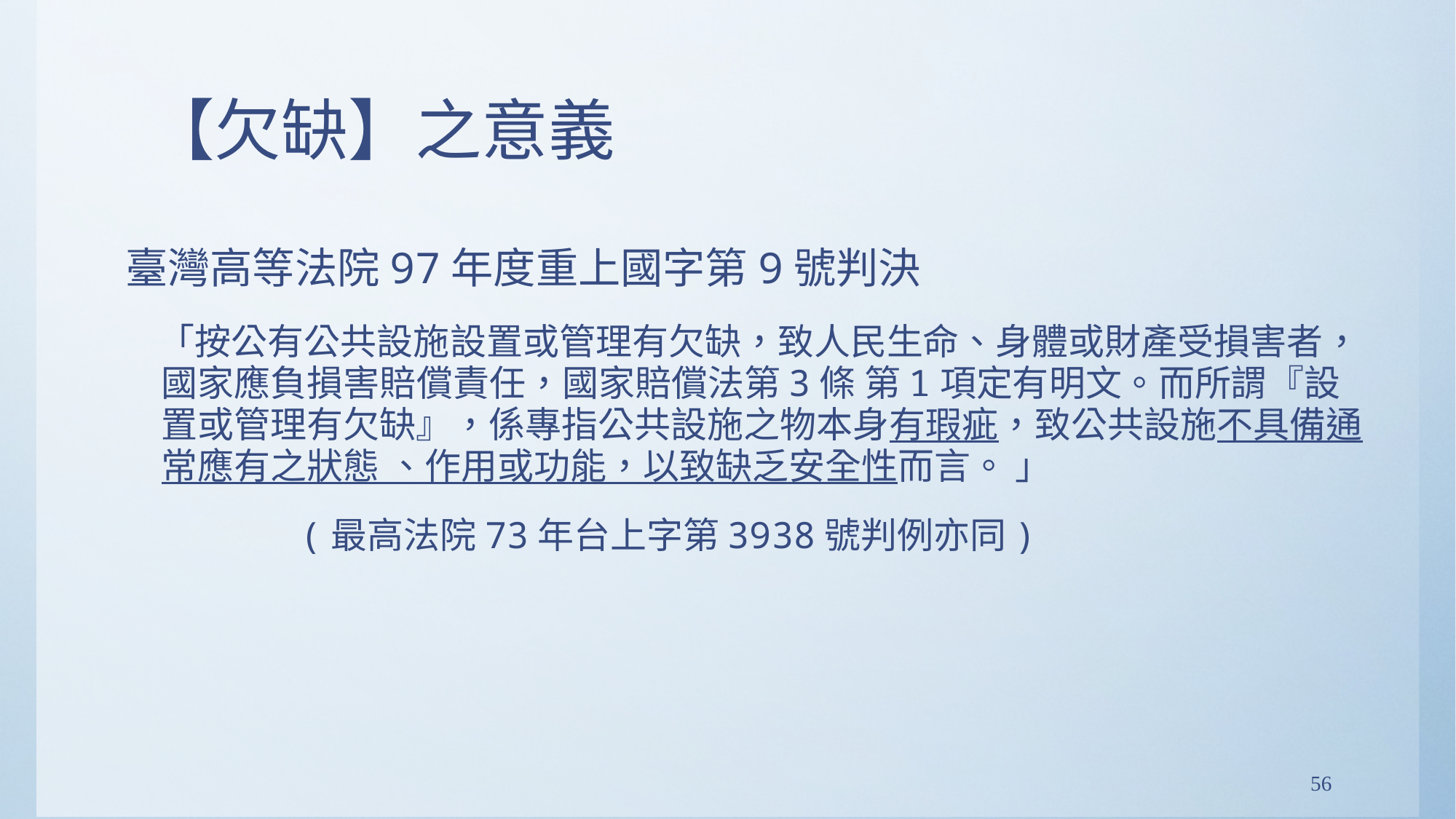

# 【欠缺】之意義
臺灣高等法院97年度重上國字第9號判決
   「按公有公共設施設置或管理有欠缺，致人民生命、身體或財產受損害者，國家應負損害賠償責任，國家賠償法第3條 第1項定有明文。而所謂『設置或管理有欠缺』，係專指公共設施之物本身有瑕疵，致公共設施不具備通常應有之狀態 、作用或功能，以致缺乏安全性而言。 」
        (最高法院73年台上字第3938號判例亦同)
56